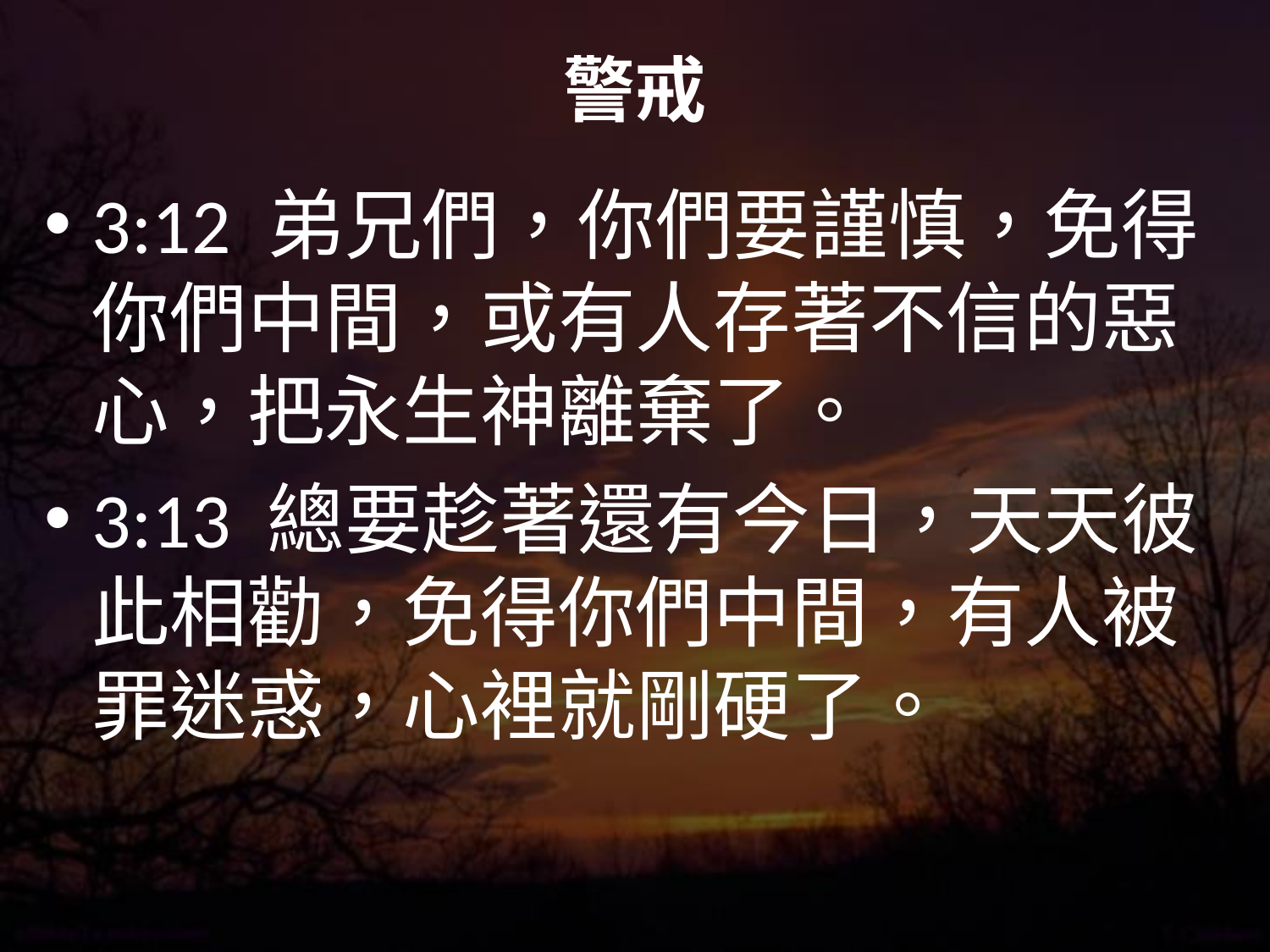

# 警戒
3:12 弟兄們，你們要謹慎，免得你們中間，或有人存著不信的惡心，把永生神離棄了。
3:13 總要趁著還有今日，天天彼此相勸，免得你們中間，有人被罪迷惑，心裡就剛硬了。